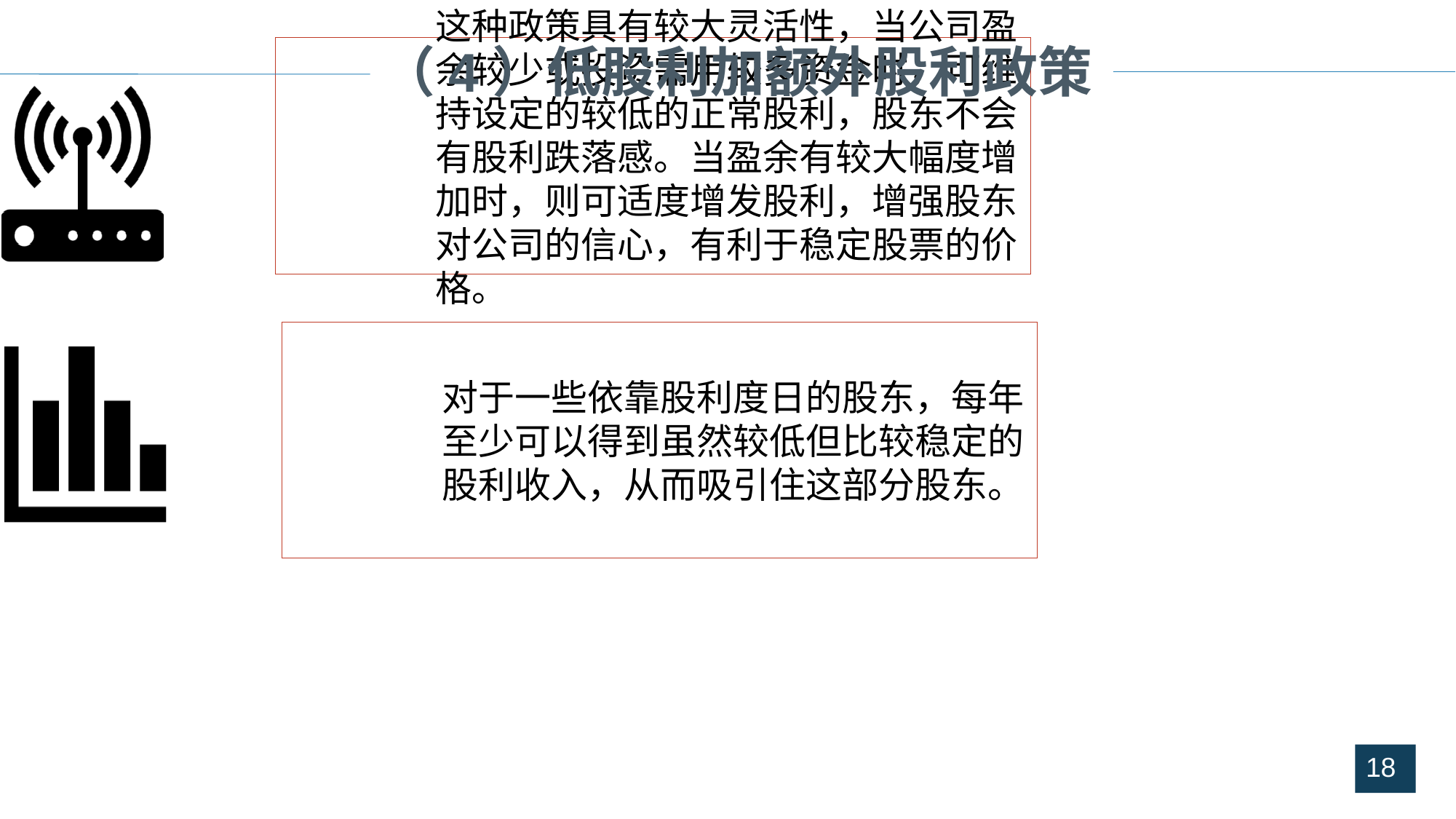

（4）低股利加额外股利政策
这种政策具有较大灵活性，当公司盈余较少或投资需用较多资金时，可维持设定的较低的正常股利，股东不会有股利跌落感。当盈余有较大幅度增加时，则可适度增发股利，增强股东对公司的信心，有利于稳定股票的价格。
对于一些依靠股利度日的股东，每年至少可以得到虽然较低但比较稳定的股利收入，从而吸引住这部分股东。
18